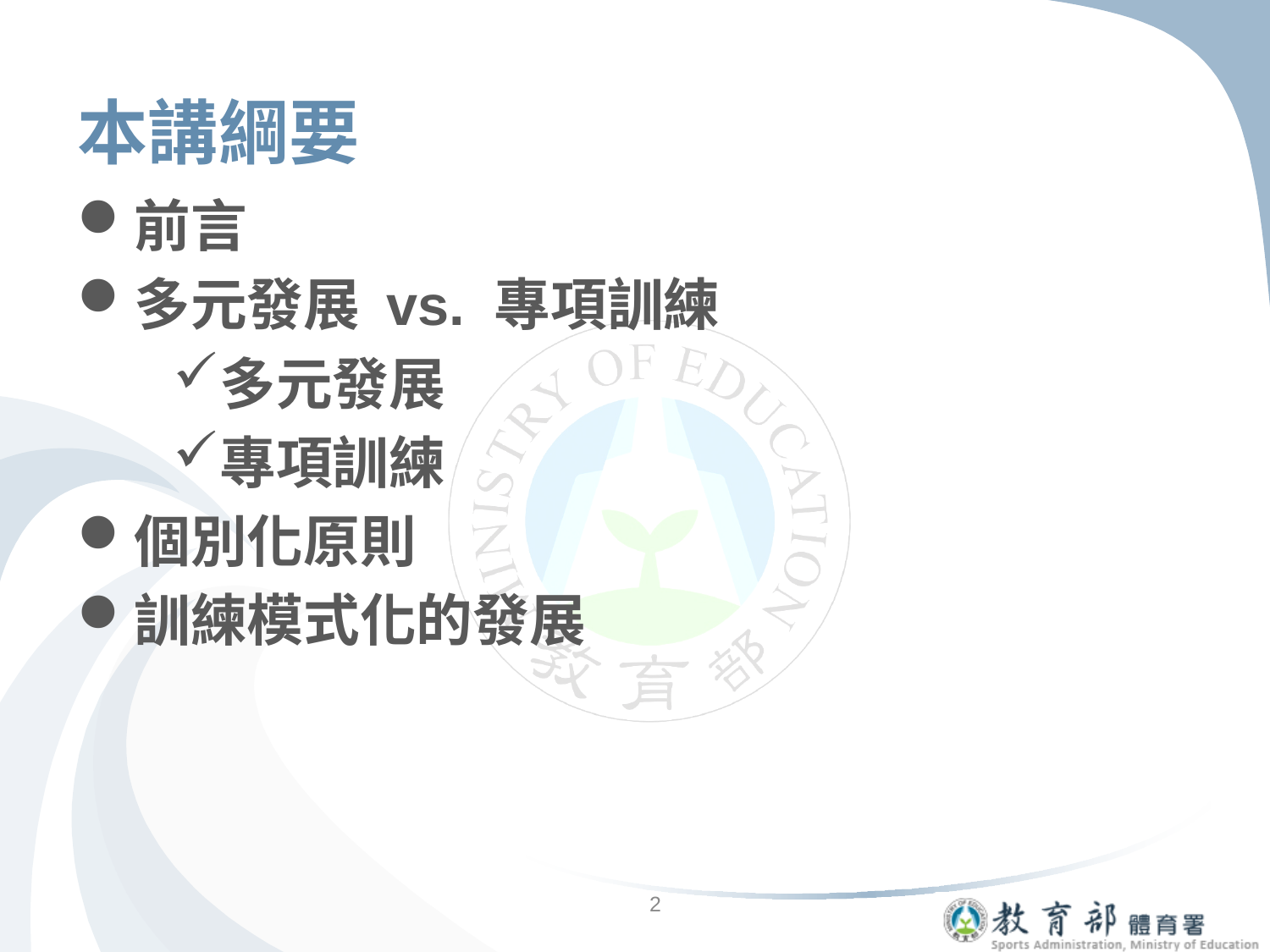

# 本講綱要
前言
多元發展 vs. 專項訓練
多元發展
專項訓練
個別化原則
訓練模式化的發展
2